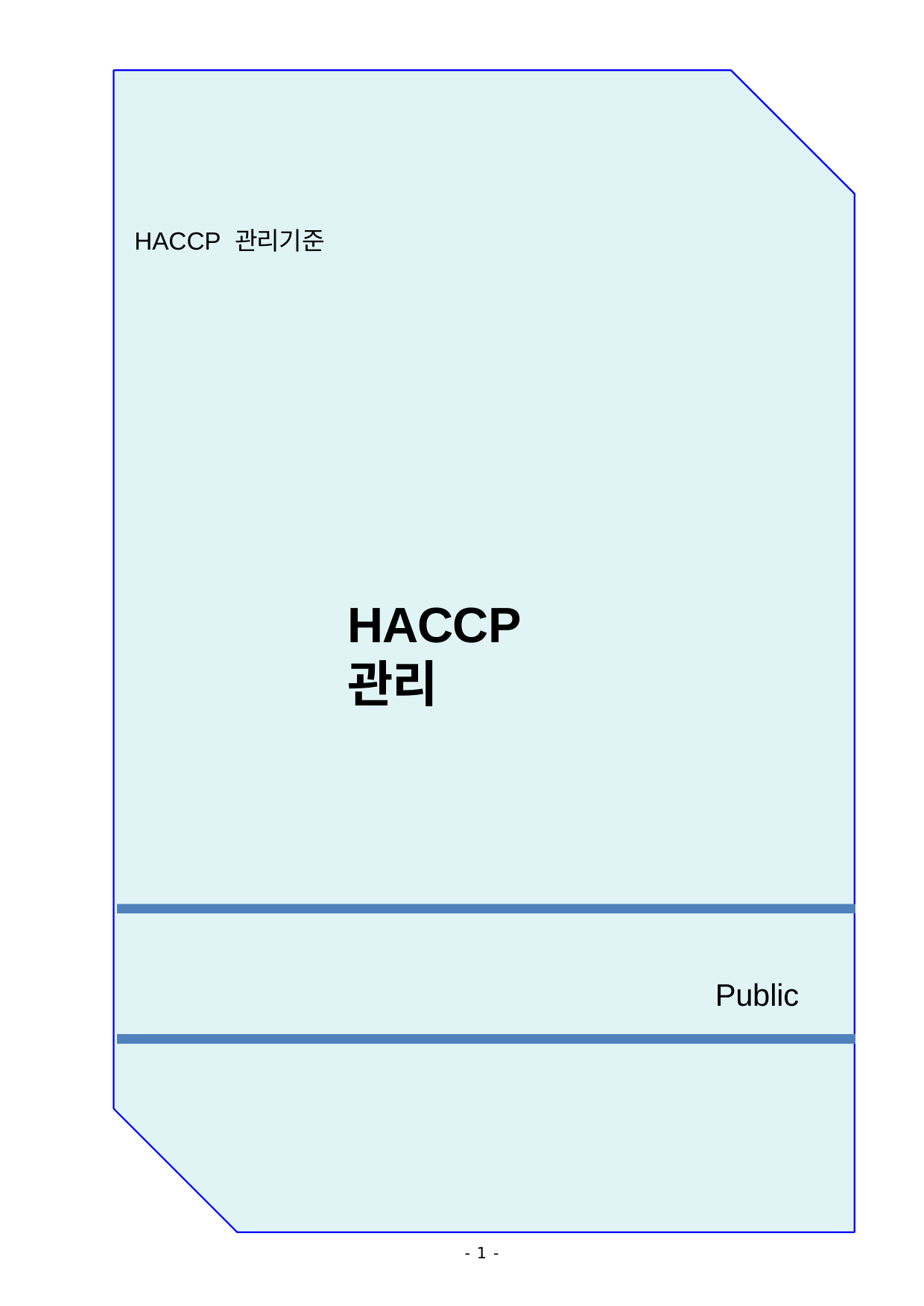

HACCP 관리기준
# HACCP관리

Public

- 1 -